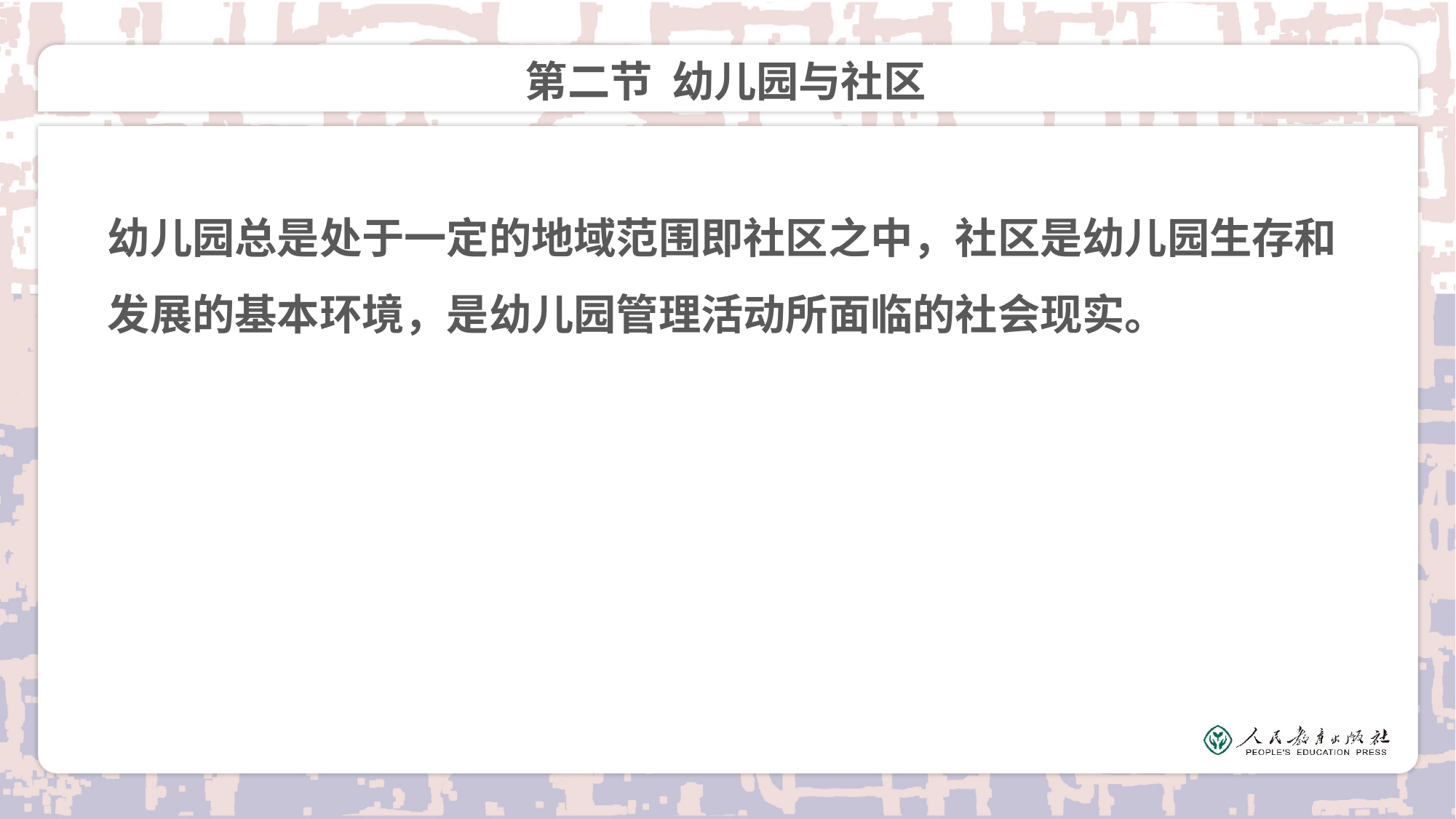

# 第二节  幼儿园与社区
幼儿园总是处于一定的地域范围即社区之中，社区是幼儿园生存和发展的基本环境，是幼儿园管理活动所面临的社会现实。